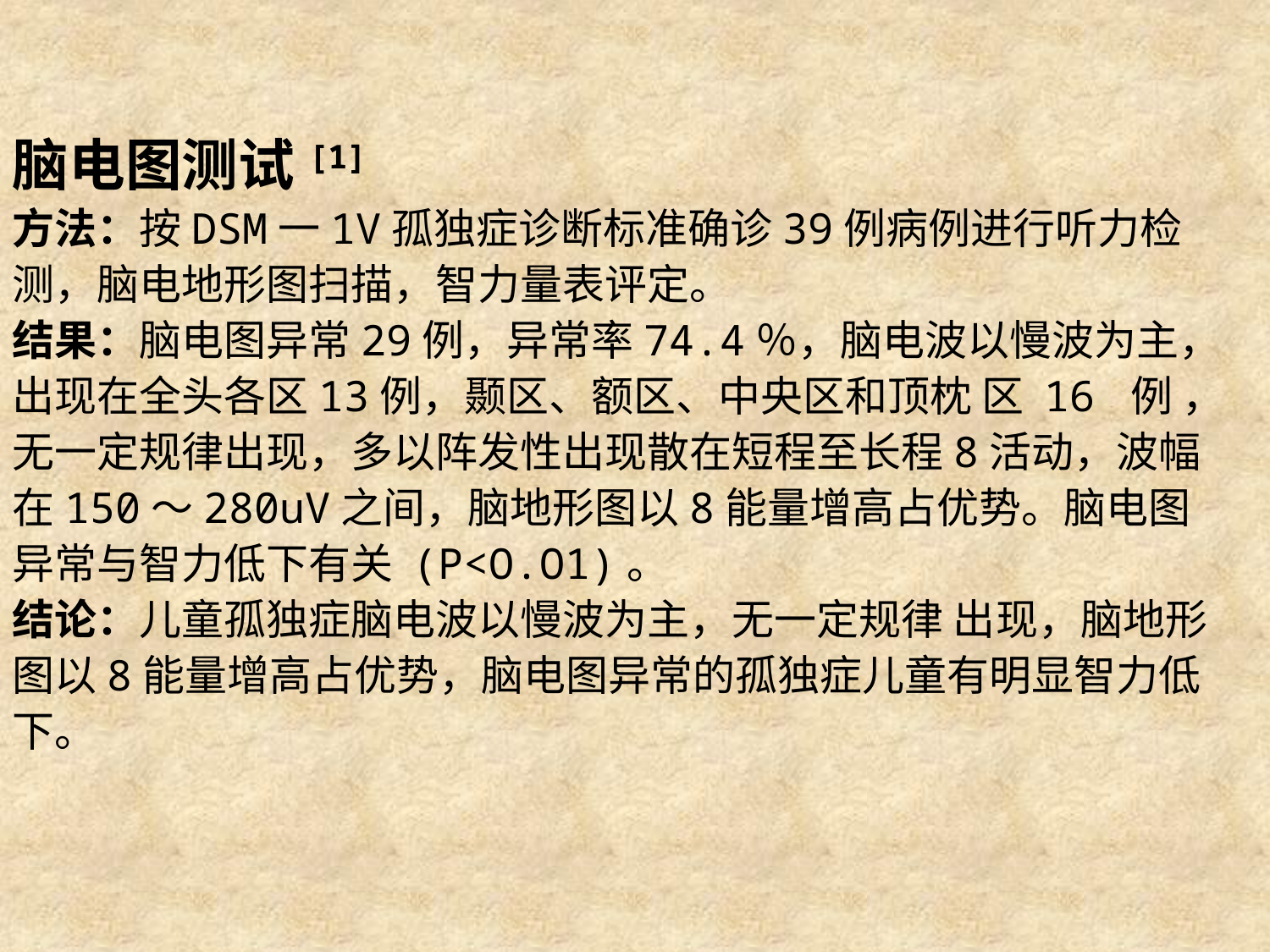

脑电图测试[1]
方法：按DSM一1V孤独症诊断标准确诊39例病例进行听力检测，脑电地形图扫描，智力量表评定。
结果：脑电图异常29例，异常率74.4％，脑电波以慢波为主，出现在全头各区13例，颞区、额区、中央区和顶枕 区 16 例 ，无一定规律出现，多以阵发性出现散在短程至长程8活动，波幅在150～280uV之间，脑地形图以8能量增高占优势。脑电图异常与智力低下有关 (P<O.O1)。
结论：儿童孤独症脑电波以慢波为主，无一定规律 出现，脑地形图以8能量增高占优势，脑电图异常的孤独症儿童有明显智力低下。